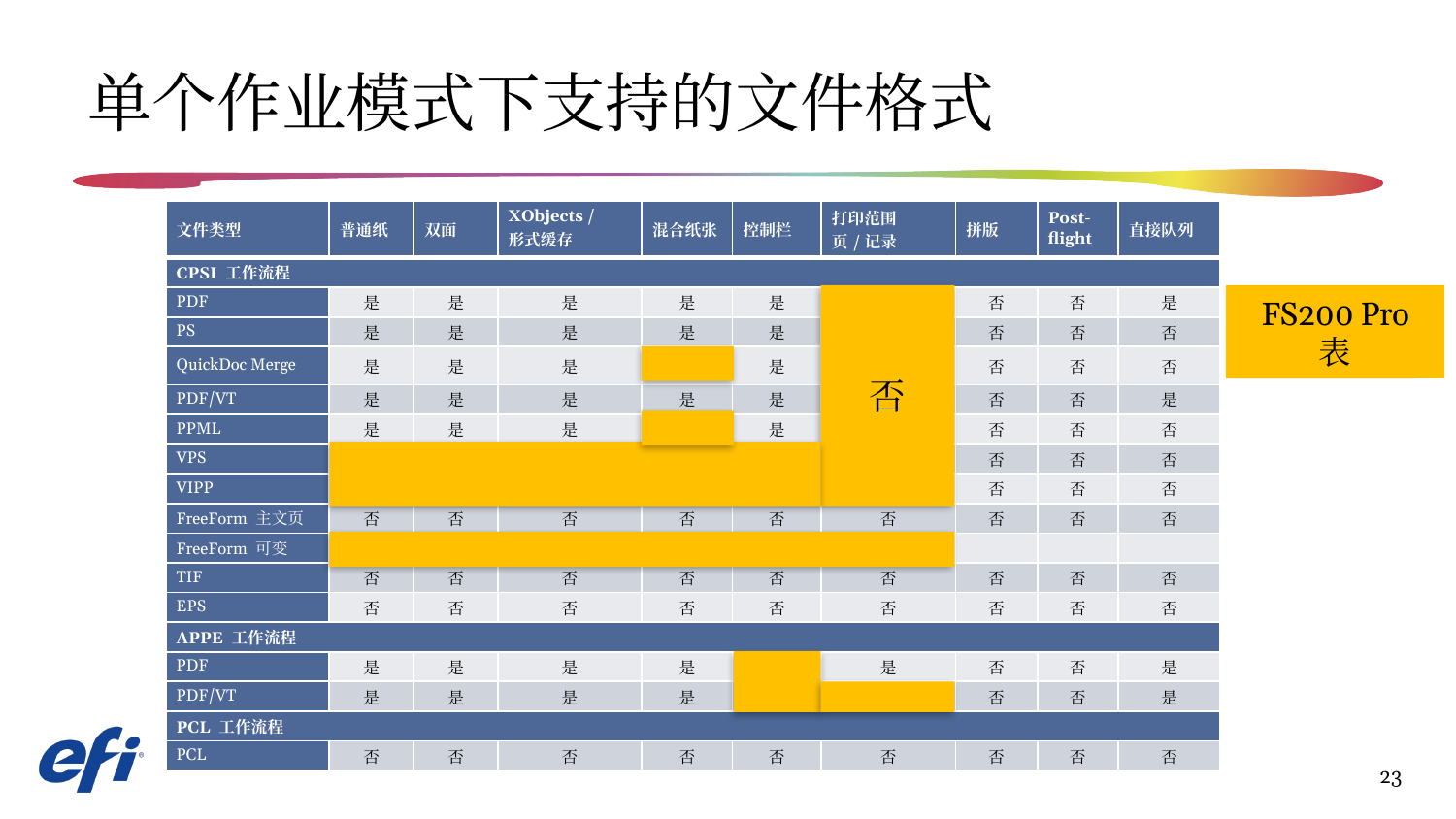

# 单个作业模式下支持的文件格式
| 文件类型 | 普通纸 | 双面 | XObjects / 形式缓存 | 混合纸张 | 控制栏 | 打印范围 页/记录 | 拼版 | Post-flight | 直接队列 |
| --- | --- | --- | --- | --- | --- | --- | --- | --- | --- |
| CPSI 工作流程 |  |  |  |  |  |  |  |  |  |
| PDF | 是 | 是 | 是 | 是 | 是 | 是 | 否 | 否 | 是 |
| PS | 是 | 是 | 是 | 是 | 是 | 是 | 否 | 否 | 否 |
| QuickDoc Merge | 是 | 是 | 是 | 是 | 是 | 是 | 否 | 否 | 否 |
| PDF/VT | 是 | 是 | 是 | 是 | 是 | 是 | 否 | 否 | 是 |
| PPML | 是 | 是 | 是 | 是 | 是 | 是 | 否 | 否 | 否 |
| VPS | 是 | 是 | 是 | 是 | 是 | 是 | 否 | 否 | 否 |
| VIPP | 是 | 是 | 是 | 是 | 是 | 是 | 否 | 否 | 否 |
| FreeForm 主文页 | 否 | 否 | 否 | 否 | 否 | 否 | 否 | 否 | 否 |
| FreeForm 可变 | 是 | 是 | 是 | 是 | 是 | 是 |  |  |  |
| TIF | 否 | 否 | 否 | 否 | 否 | 否 | 否 | 否 | 否 |
| EPS | 否 | 否 | 否 | 否 | 否 | 否 | 否 | 否 | 否 |
| APPE 工作流程 |  |  |  |  |  |  |  |  |  |
| PDF | 是 | 是 | 是 | 是 | 是 | 是 | 否 | 否 | 是 |
| PDF/VT | 是 | 是 | 是 | 是 | 是 | 是 | 否 | 否 | 是 |
| PCL 工作流程 |  |  |  |  |  |  |  |  |  |
| PCL | 否 | 否 | 否 | 否 | 否 | 否 | 否 | 否 | 否 |
否

FS200 Pro 表
FS300 Pro 表
23